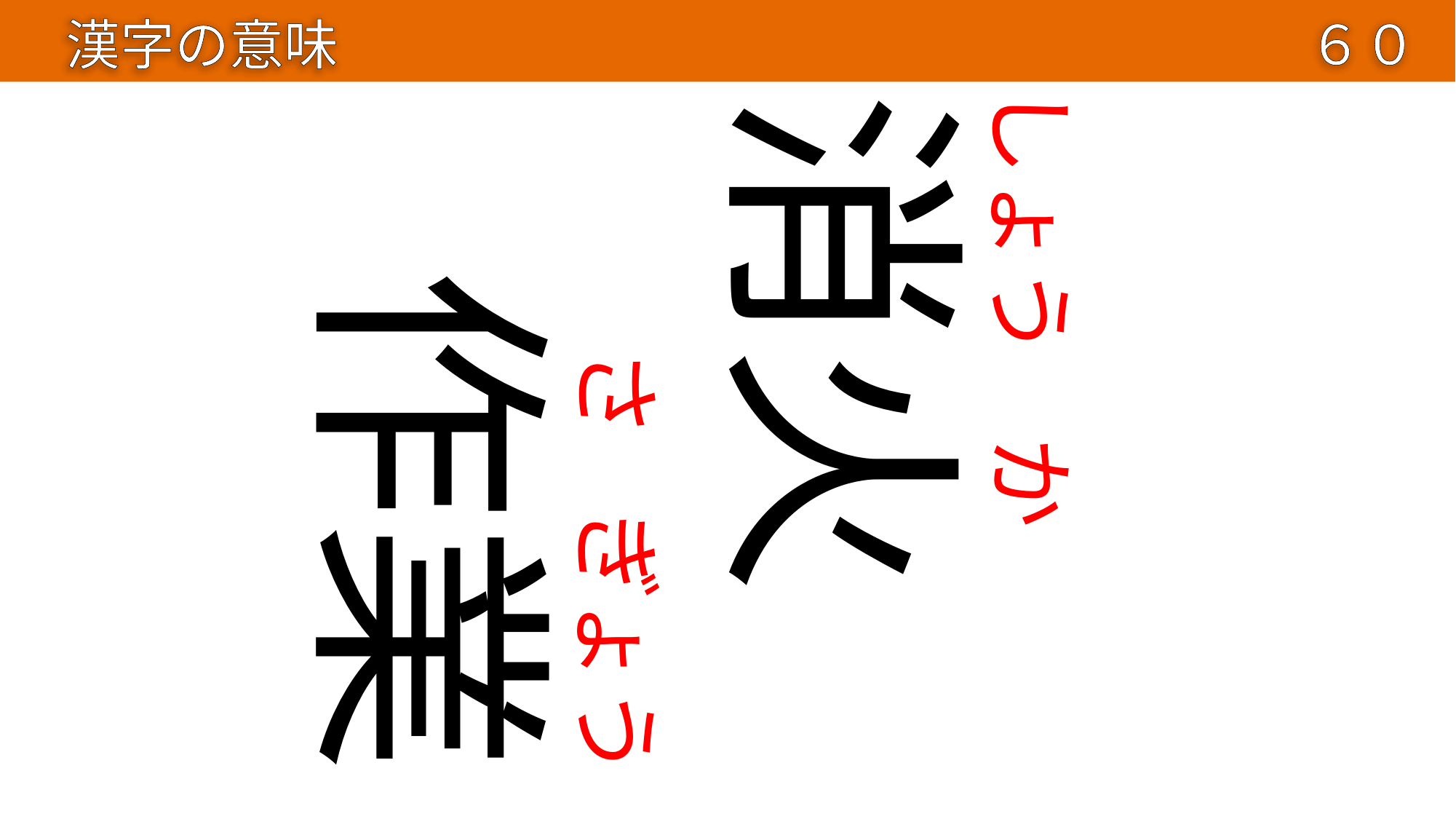

漢字の意味
６０
しょう
消火
作業
さ
か
ぎょう